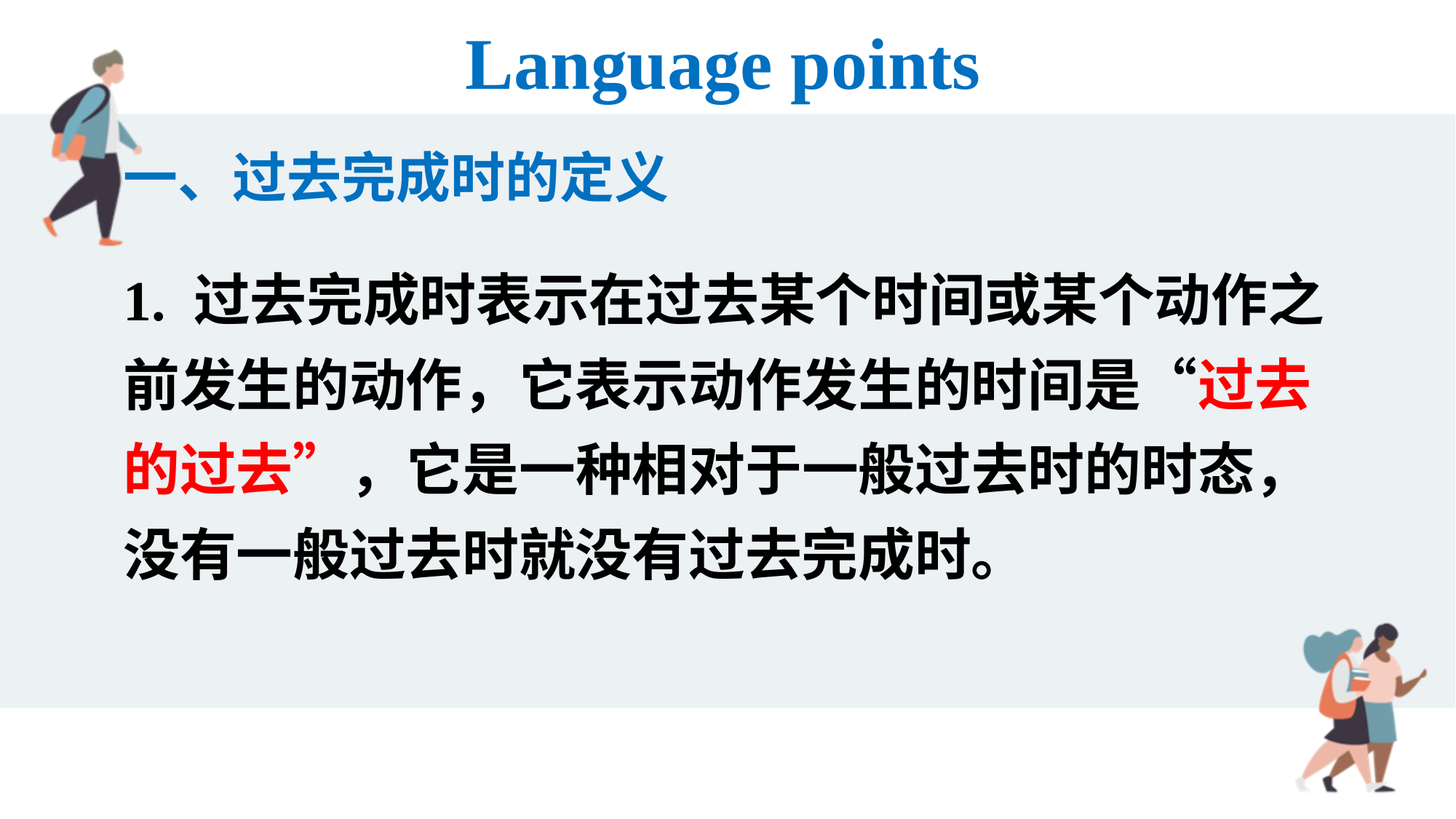

Language points
一、过去完成时的定义
1. 过去完成时表示在过去某个时间或某个动作之前发生的动作，它表示动作发生的时间是“过去的过去”，它是一种相对于一般过去时的时态，没有一般过去时就没有过去完成时。